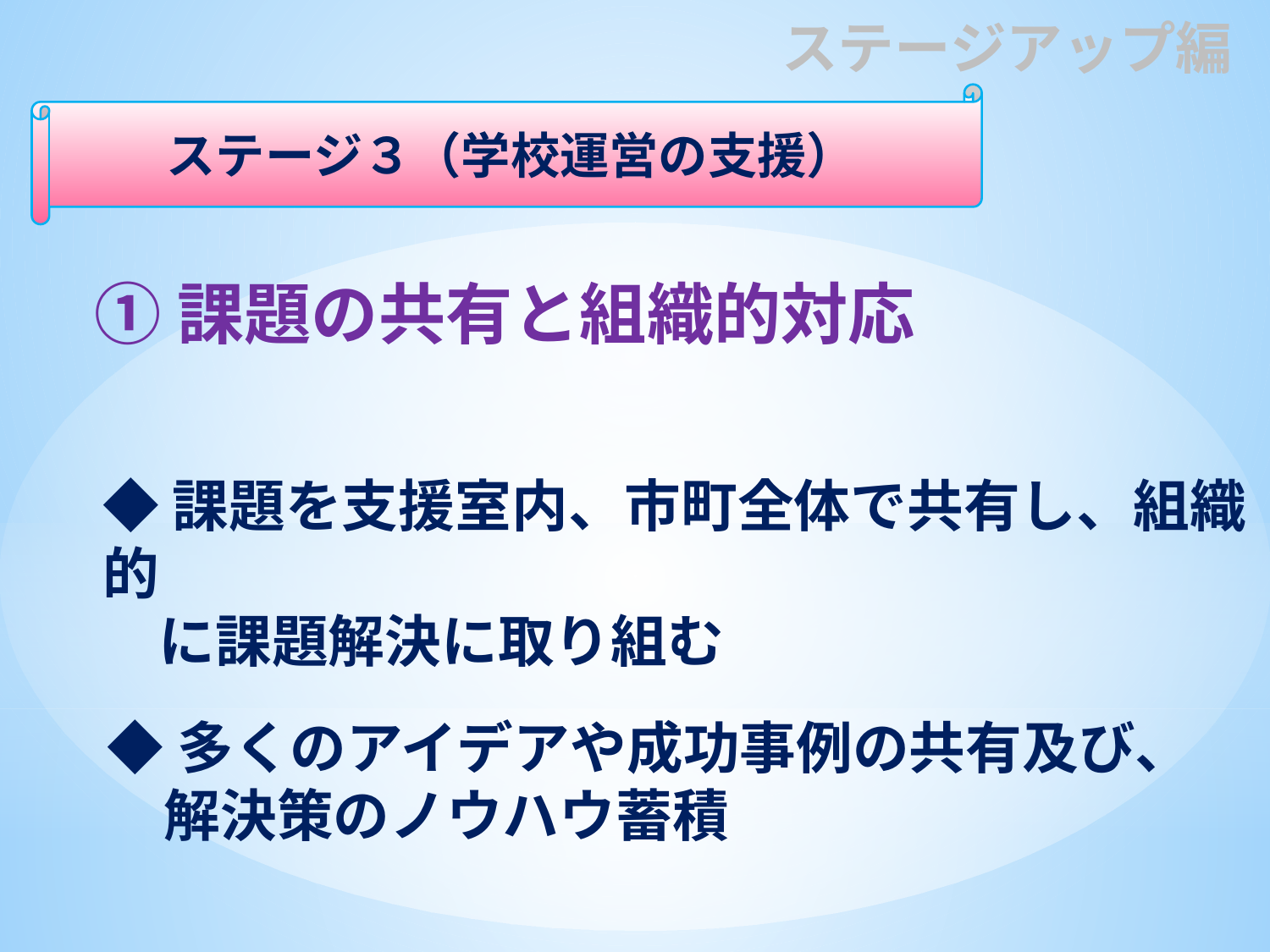

ステージアップ編

ステージ３（学校運営の支援）
①課題の共有と組織的対応
◆課題を支援室内、市町全体で共有し、組織的
　に課題解決に取り組む
◆多くのアイデアや成功事例の共有及び、
　解決策のノウハウ蓄積